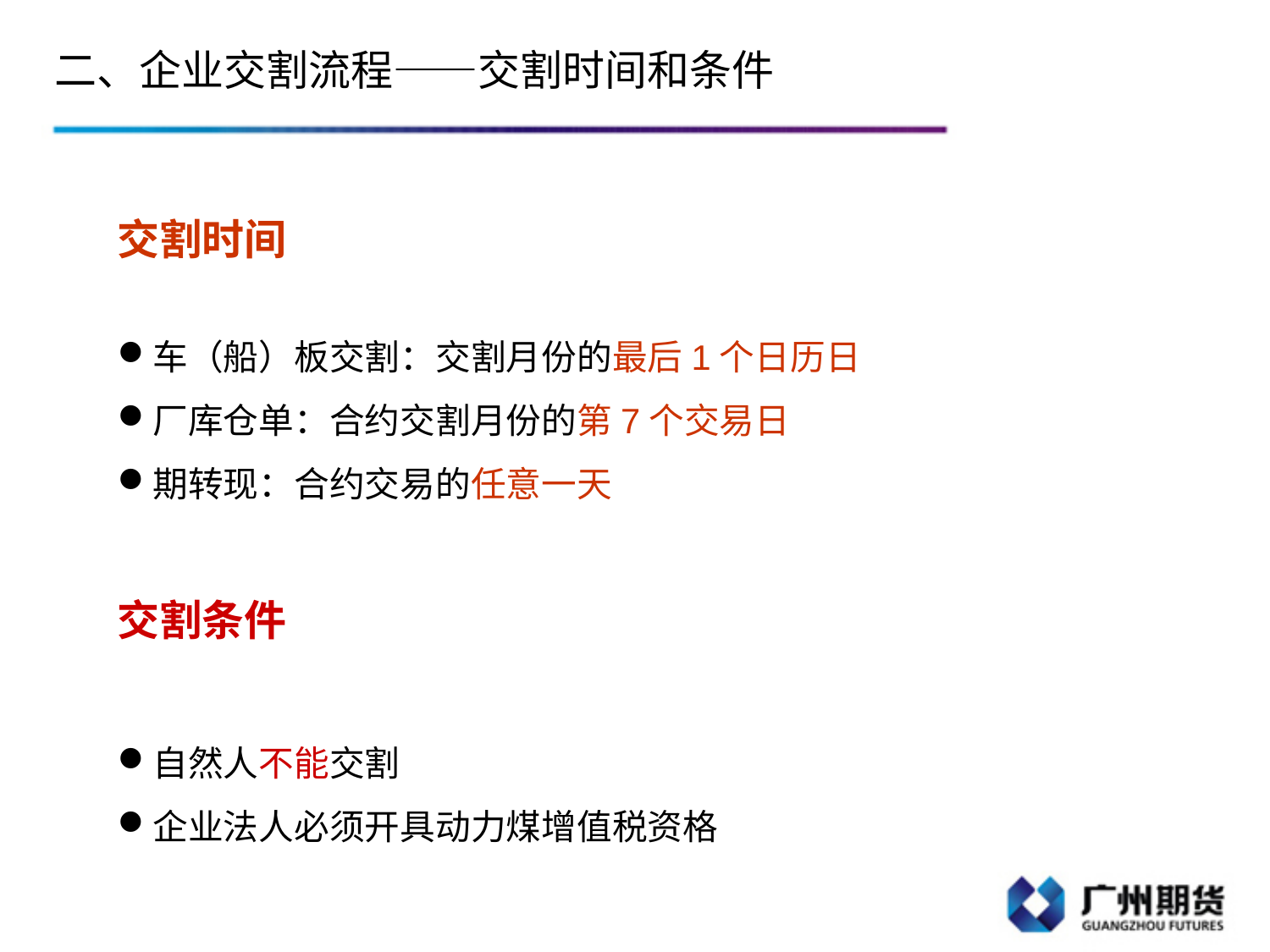

二、企业交割流程——交割时间和条件
交割时间

车（船）板交割：交割月份的最后1个日历日
厂库仓单：合约交割月份的第7个交易日
期转现：合约交易的任意一天

交割条件

自然人不能交割
企业法人必须开具动力煤增值税资格